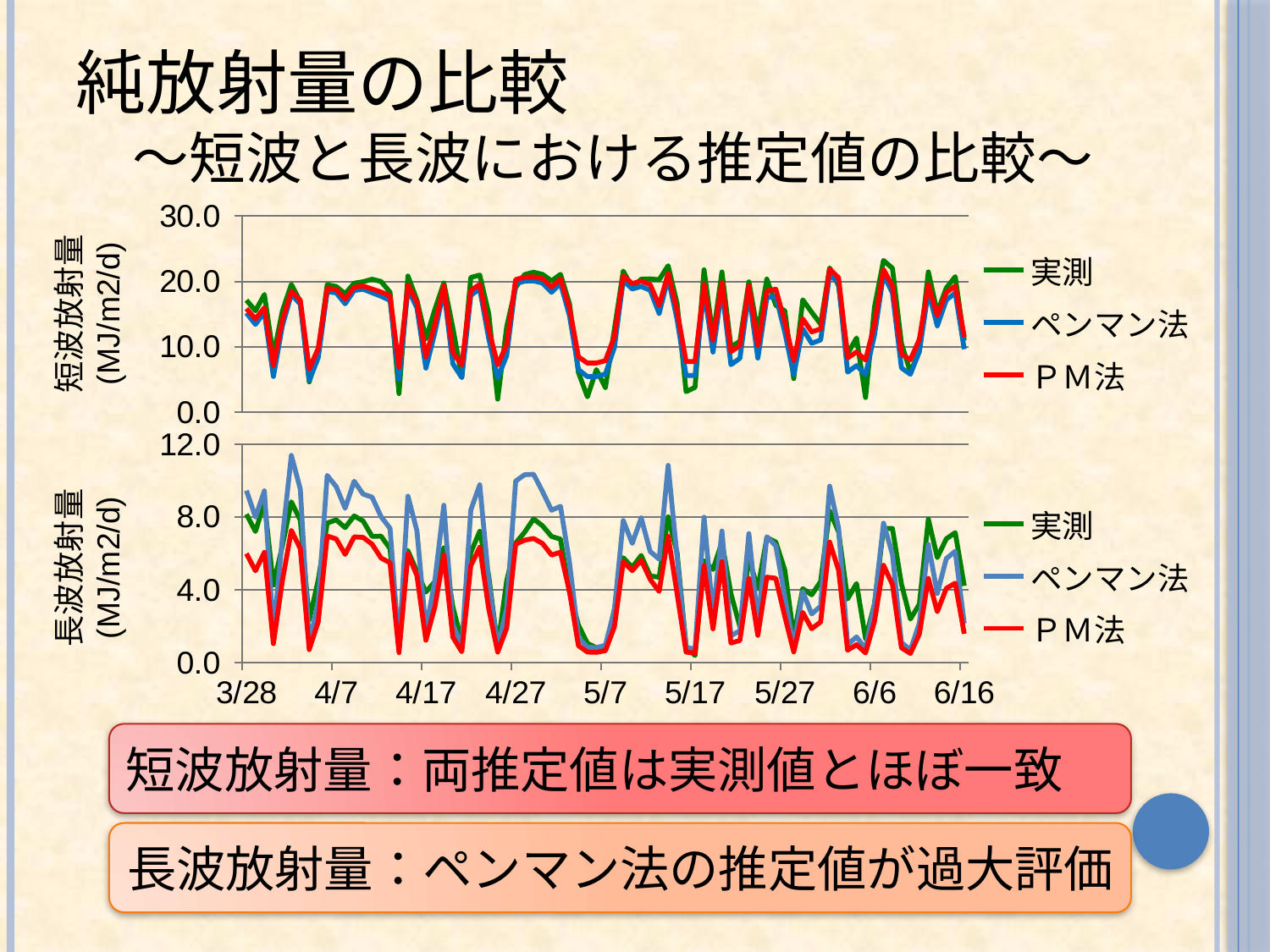

# 純放射量の比較 　～短波と長波における推定値の比較～

### Chart

| Category | 実測 | ペンマン法 | ＰＭ法 |
|---|---|---|---|
| 39900 | 17.112458937198095 | 15.146980783704548 | 15.817199897738472 |
| 39901 | 15.493547826087042 | 13.398523447836498 | 14.254970105875048 |
| 39902 | 17.985241545893558 | 15.274904398120754 | 15.965120391062152 |
| 39903 | 8.580120772946849 | 5.415873454385246 | 7.0779436995591 |
| 39904 | 15.445793236715026 | 13.170686190834274 | 14.080909515025452 |
| 39905 | 19.52467632850243 | 18.03025276292893 | 18.485499064384424 |
| 39906 | 16.89662608695652 | 16.49247711749943 | 17.112453084312936 |
| 39907 | 4.592371014492754 | 4.8161051539624395 | 6.579722577231502 |
| 39908 | 9.266571980676309 | 8.3064381858537 | 9.747449647053621 |
| 39909 | 19.47481932367149 | 18.413823505520224 | 18.895035793387425 |
| 39910 | 19.21148115942029 | 18.246026460608984 | 18.758712375238932 |
| 39911 | 18.10412560386473 | 16.562851368693348 | 17.25253612498419 |
| 39912 | 19.722044444444425 | 18.60323304434029 | 19.111620414942138 |
| 39913 | 19.944820289855066 | 18.780925344276792 | 19.28700626987379 |
| 39914 | 20.32806280193221 | 18.25437844123683 | 18.825516153489446 |
| 39915 | 19.984200966183572 | 17.72379999257697 | 18.360080316108508 |
| 39916 | 18.339402898550727 | 17.071485631519216 | 17.784261706181827 |
| 39917 | 2.800045410627998 | 4.960931359538905 | 6.8456946727958945 |
| 39918 | 20.811785507246395 | 18.830782709466128 | 19.402829699419726 |
| 39919 | 17.111169082125603 | 15.919197403749274 | 16.782742982726806 |
| 39920 | 11.23503768115941 | 6.6964268733656445 | 8.452911299955755 |
| 39921 | 15.709962318840587 | 12.199844915454406 | 13.443889973103289 |
| 39922 | 19.749979710144913 | 18.677928350322645 | 19.31726388017649 |
| 39923 | 12.851119058012324 | 7.372328008267576 | 9.10049611475407 |
| 39924 | 5.322114989068051 | 5.243681481616685 | 7.186016981412298 |
| 39925 | 20.596802803443087 | 17.85761663018159 | 18.612117712977668 |
| 39926 | 20.964191729324927 | 18.860980644491175 | 19.532047420817285 |
| 39927 | 15.066338988432893 | 11.204057195132098 | 12.613899777993193 |
| 39928 | 1.9418955817287296 | 5.209479315027592 | 7.1992942367337776 |
| 39929 | 13.015655403902652 | 8.608620477398944 | 10.286604491465427 |
| 39930 | 19.049445543822213 | 19.62945553620063 | 20.273206375737246 |
| 39931 | 21.03912689326283 | 20.031462278775834 | 20.64796945436469 |
| 39932 | 21.3910873752598 | 20.06978304889555 | 20.693295954180815 |
| 39933 | 21.07214766928649 | 19.74303258290145 | 20.40788367895582 |
| 39934 | 20.075472429088165 | 18.321284417382635 | 19.130834762994283 |
| 39935 | 21.074564374753887 | 19.69147009531327 | 20.38129113701499 |
| 39936 | 16.56464675856443 | 14.73461445933184 | 15.902834097875111 |
| 39937 | 6.032457883387348 | 6.47704921593609 | 8.43509693556332 |
| 39938 | 2.301728182712448 | 5.3977053874508165 | 7.466566654102813 |
| 39939 | 6.474689236841962 | 5.414479109595748 | 7.490346338630091 |
| 39940 | 3.7279554136711504 | 5.797382658692325 | 7.84548078935268 |
| 39941 | 12.61738915930219 | 9.848592829603547 | 11.52242916226732 |
| 39942 | 21.569909181786777 | 20.146301563192868 | 20.856320545949487 |
| 39943 | 19.06442067104559 | 18.82538332348569 | 19.66817000773315 |
| 39944 | 20.339939675086967 | 19.21716295989023 | 20.03086740103173 |
| 39945 | 20.37702354273623 | 18.62754759250289 | 19.50452779107733 |
| 39946 | 20.25248880895989 | 15.0915826124948 | 16.309428790812635 |
| 39947 | 22.403988595072736 | 20.512543019380676 | 21.22646315708664 |
| 39948 | 16.57546303840589 | 14.146742883723537 | 15.4677519620473 |
| 39949 | 3.098489219906939 | 5.5615377268057244 | 7.6983895421979245 |
| 39950 | 3.7581161633975 | 5.574179732383723 | 7.716225071723208 |
| 39951 | 21.775239703532126 | 18.624899827641794 | 19.543524920640387 |
| 39952 | 11.52660878993504 | 9.166902054279722 | 10.982670483087416 |
| 39953 | 21.441856334154554 | 18.90460071579985 | 19.808988102304333 |
| 39954 | 9.966121402372469 | 7.22186033184682 | 9.232281401101373 |
| 39955 | 10.822361640660223 | 8.218583748509868 | 10.140557215586654 |
| 39956 | 19.92944075788633 | 18.333372932419262 | 19.308173062257705 |
| 39957 | 12.166570715786973 | 8.240453537049927 | 10.1706243889658 |
| 39958 | 20.351399640839286 | 17.496432133946225 | 18.56008149181753 |
| 39959 | 16.335567881218548 | 17.75483886420656 | 18.79888726035744 |
| 39960 | 15.493189610531704 | 12.216429537529526 | 13.786290775730919 |
| 39961 | 5.094991593175622 | 5.688788816182566 | 7.87727155684933 |
| 39962 | 17.168976436275628 | 12.72872220624541 | 14.258749110879027 |
| 39963 | 15.26285931197098 | 10.516645135346106 | 12.258723010444944 |
| 39964 | 13.443955142885768 | 11.018227272623703 | 12.716804255394022 |
| 39965 | 22.069105437895544 | 21.136380683606397 | 21.882956088804093 |
| 39966 | 19.310711621939962 | 19.664062526524027 | 20.552741442265237 |
| 39967 | 8.915978093790331 | 6.096520850402614 | 8.264915200850469 |
| 39968 | 11.31301382668372 | 7.0903179844889 | 9.16831814400745 |
| 39969 | 2.1908855066796837 | 5.738772130842446 | 7.946799388401419 |
| 39970 | 16.05387369787003 | 11.792452548345826 | 13.433851497751919 |
| 39971 | 23.203286883134787 | 21.05513917177019 | 21.8280509431626 |
| 39972 | 22.01022698760497 | 18.221291170288914 | 19.26313543823423 |
| 39973 | 10.509088581937457 | 6.746923350833193 | 8.869867012444557 |
| 39974 | 6.0618912173093875 | 5.763788708093133 | 7.981129212508143 |
| 39975 | 9.294959494546259 | 9.223581329645626 | 11.117462190486709 |
| 39976 | 21.45701038537683 | 18.48340545639183 | 19.50853368558949 |
| 39977 | 15.235377885633618 | 13.179315269306494 | 14.704476751288356 |
| 39978 | 18.997466662469886 | 17.130761012648946 | 18.285877710495093 |
| 39979 | 20.72869859791149 | 18.243154082817863 | 19.294895823501605 |
| 39980 | 10.921200063365209 | 9.607283173706284 | 11.471392457352946 |

### Chart

| Category | 実測 | ペンマン法 | ＰＭ法 |
|---|---|---|---|
| 39900 | 8.148780549199083 | 9.446724757144478 | 5.983742162941808 |
| 39901 | 7.198042105263198 | 7.990606210453647 | 5.041847518924592 |
| 39902 | 8.792763844393548 | 9.431560788977512 | 6.053908205557672 |
| 39903 | 4.2566162471395845 | 1.5875834309202241 | 1.036195006991684 |
| 39904 | 6.399638443935928 | 6.8170198819462655 | 4.486789360778987 |
| 39905 | 8.828708237986277 | 11.37880222561097 | 7.259534203689337 |
| 39906 | 7.8199215102974655 | 9.534810016411468 | 6.257613891100332 |
| 39907 | 2.3402491990846372 | 1.0298712528127734 | 0.7086618257631456 |
| 39908 | 4.5322448512585805 | 3.3551190412091514 | 2.2424482119107507 |
| 39909 | 7.6637272311212765 | 10.281914728434248 | 6.950367876920545 |
| 39910 | 7.836148970251719 | 9.663171654584794 | 6.7872866903887985 |
| 39911 | 7.412248283752905 | 8.473289133566004 | 5.943662175548652 |
| 39912 | 8.055650800915377 | 9.962382060755822 | 6.905224906445802 |
| 39913 | 7.776157208237985 | 9.253240449025153 | 6.876057650663682 |
| 39914 | 6.9309528604118995 | 9.083889000529666 | 6.502024842234815 |
| 39915 | 6.946756750572082 | 8.019409594148549 | 5.742624010100689 |
| 39916 | 6.255630892448514 | 7.371256807424309 | 5.47771703604156 |
| 39917 | 1.09451327231121 | 0.8129072215403028 | 0.5443596794139428 |
| 39918 | 6.135993363844394 | 9.144073691912972 | 5.97358557992316 |
| 39919 | 5.004869107551487 | 7.233533605655553 | 4.7673319628802755 |
| 39920 | 3.8708835240274597 | 1.8153741496441258 | 1.225024147545033 |
| 39921 | 4.44883112128147 | 4.512064488198615 | 3.068510822882475 |
| 39922 | 6.300282837528605 | 8.642105376058428 | 5.9155033112839135 |
| 39923 | 3.057077292551081 | 2.1132469353761927 | 1.3980079384753525 |
| 39924 | 1.1559819418685355 | 0.8625526857598386 | 0.5919025209843162 |
| 39925 | 6.039861789652718 | 8.378236338623772 | 5.322742295525922 |
| 39926 | 7.2079293651129115 | 9.763864170628047 | 6.332704995278673 |
| 39927 | 4.749807738914893 | 4.4854908252563135 | 2.9467759152615165 |
| 39928 | 0.8679391305345507 | 0.8526184340075547 | 0.5767108552047925 |
| 39929 | 4.470494667759037 | 2.9685621337804378 | 1.8807343326728998 |
| 39930 | 6.56424687134597 | 9.964384679668527 | 6.504049095104608 |
| 39931 | 7.155294385231382 | 10.31981277670798 | 6.719889061110288 |
| 39932 | 7.889910126232505 | 10.341060150640992 | 6.813700244454632 |
| 39933 | 7.509862962090359 | 9.389110897124125 | 6.5394146306884755 |
| 39934 | 6.9267200594550875 | 8.368998044922717 | 5.906567157612493 |
| 39935 | 6.780286298583643 | 8.582188347097746 | 6.0574585067538855 |
| 39936 | 3.86367585561136 | 5.495317728015024 | 3.894923006922294 |
| 39937 | 2.058421371552144 | 1.360272237761066 | 0.9260455298391026 |
| 39938 | 1.0509615492076576 | 0.8373741367806027 | 0.5753081364064406 |
| 39939 | 0.815041091463238 | 0.8194661676003343 | 0.5589459545671692 |
| 39940 | 0.6823188455415737 | 0.9506402236314457 | 0.6494597705653196 |
| 39941 | 2.9146972787298018 | 2.872385993308892 | 1.950693324553762 |
| 39942 | 5.7587340503606885 | 7.801489888672085 | 5.53276102217608 |
| 39943 | 5.228231462160788 | 6.545886923343629 | 5.0490456290274155 |
| 39944 | 5.88208965288082 | 7.942566727112955 | 5.6223776020244065 |
| 39945 | 4.76146321351044 | 6.1007168116461745 | 4.563866178602947 |
| 39946 | 4.682574058043745 | 5.6774533665055245 | 3.9082453115667777 |
| 39947 | 8.002655457007757 | 10.832553511187095 | 6.939323398366456 |
| 39948 | 6.028866534241129 | 5.803659093153158 | 3.7815872866795495 |
| 39949 | 0.892265932080199 | 0.844653162136164 | 0.5733944661768486 |
| 39950 | 0.3804338215980753 | 0.7257023227173606 | 0.5153890195595466 |
| 39951 | 5.593777554452439 | 7.983678151004201 | 5.315173790746266 |
| 39952 | 5.1150162266402655 | 2.6032510297344382 | 1.852230968199406 |
| 39953 | 6.6177815882610656 | 7.223000683577043 | 5.545514177771916 |
| 39954 | 3.7785348383001294 | 1.464636601612455 | 1.0718039416868141 |
| 39955 | 1.9694024889534143 | 1.7523406529773855 | 1.2102694688121418 |
| 39956 | 5.72397798876074 | 7.082294385344256 | 4.617175579933493 |
| 39957 | 4.0658196720202255 | 2.173890876534909 | 1.4917589670940898 |
| 39958 | 6.865011728988286 | 6.91194369846145 | 4.690859538929568 |
| 39959 | 6.620638964798847 | 6.406419612411582 | 4.6273817645035695 |
| 39960 | 5.082484790114112 | 3.625567192938007 | 2.5341597390545765 |
| 39961 | 1.4410761046206009 | 0.8362337270483338 | 0.5856505545941116 |
| 39962 | 4.055811693049015 | 3.8949508758302587 | 2.748076912074689 |
| 39963 | 3.7190163688788203 | 2.667516003822672 | 1.8580950535544518 |
| 39964 | 4.4525950498209745 | 3.0962732805087567 | 2.226666827177654 |
| 39965 | 8.323575873529727 | 9.690039919755803 | 6.619135353555244 |
| 39966 | 7.1753046427961955 | 7.38863858261097 | 5.076892786018243 |
| 39967 | 3.488693440364515 | 0.9872736869402735 | 0.6796158666405476 |
| 39968 | 4.342032768748926 | 1.4074568070276472 | 0.9805759185664193 |
| 39969 | 1.3155273840100852 | 0.7531951229699506 | 0.5244951828616551 |
| 39970 | 3.224045831142466 | 3.205270192520447 | 2.2652992608545444 |
| 39971 | 7.371448866965522 | 7.6559581312439455 | 5.341546029149803 |
| 39972 | 7.362012052800168 | 5.9418558694673855 | 4.288108161325615 |
| 39973 | 4.3141060028009655 | 1.1005263888119718 | 0.8069303269846947 |
| 39974 | 2.388169011076134 | 0.6900354265319993 | 0.49704327577030055 |
| 39975 | 3.2032826613712 | 2.16476008523114 | 1.5638280173947043 |
| 39976 | 7.8754063704538995 | 6.4945273564335455 | 4.622175105277971 |
| 39977 | 5.766046402256817 | 3.7918956835096367 | 2.7938016687532246 |
| 39978 | 6.794710140914264 | 5.7051490937589024 | 4.0724061055418534 |
| 39979 | 7.136522368358879 | 6.1141291791608365 | 4.3626729910594095 |
| 39980 | 4.2120269382121025 | 2.143087494771743 | 1.577300588973478 |
短波放射量：両推定値は実測値とほぼ一致
長波放射量：ペンマン法の推定値が過大評価